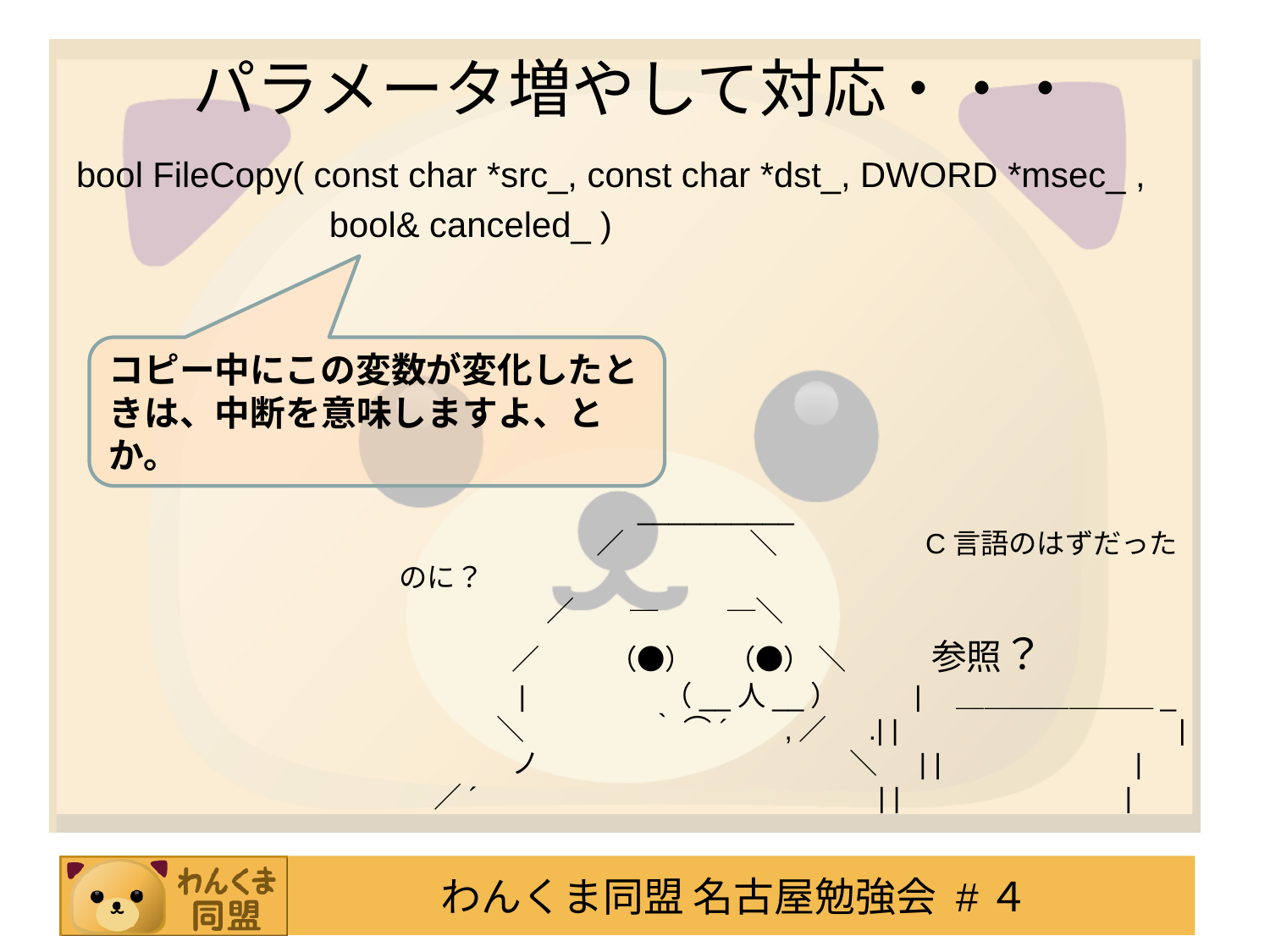

# パラメータ増やして対応・・・
bool FileCopy( const char *src_, const char *dst_, DWORD *msec_ ,
                          bool& canceled_ )

コピー中にこの変数が変化したときは、中断を意味しますよ、とか。
　　　　　 　　　__________
　　　　　　　／　　 　 　＼　　　　　C言語のはずだったのに？
　　　　 　／　　─　 　 ─＼
　　　　／ 　　 （●） 　（●） ＼　　　参照？
　　　　|　 　　 　 （__人__）　 　 |　＿＿＿＿＿＿＿_
　 　　 ＼　　 　　 ｀ ⌒´ 　 ,／　 .| |　　　　　　　  　　|
　　　　ノ　　　　　　　　　　　＼　 | |　               　　|
　 ／´ 　 　　　　　　　　　　　 　| |　           　　　　|